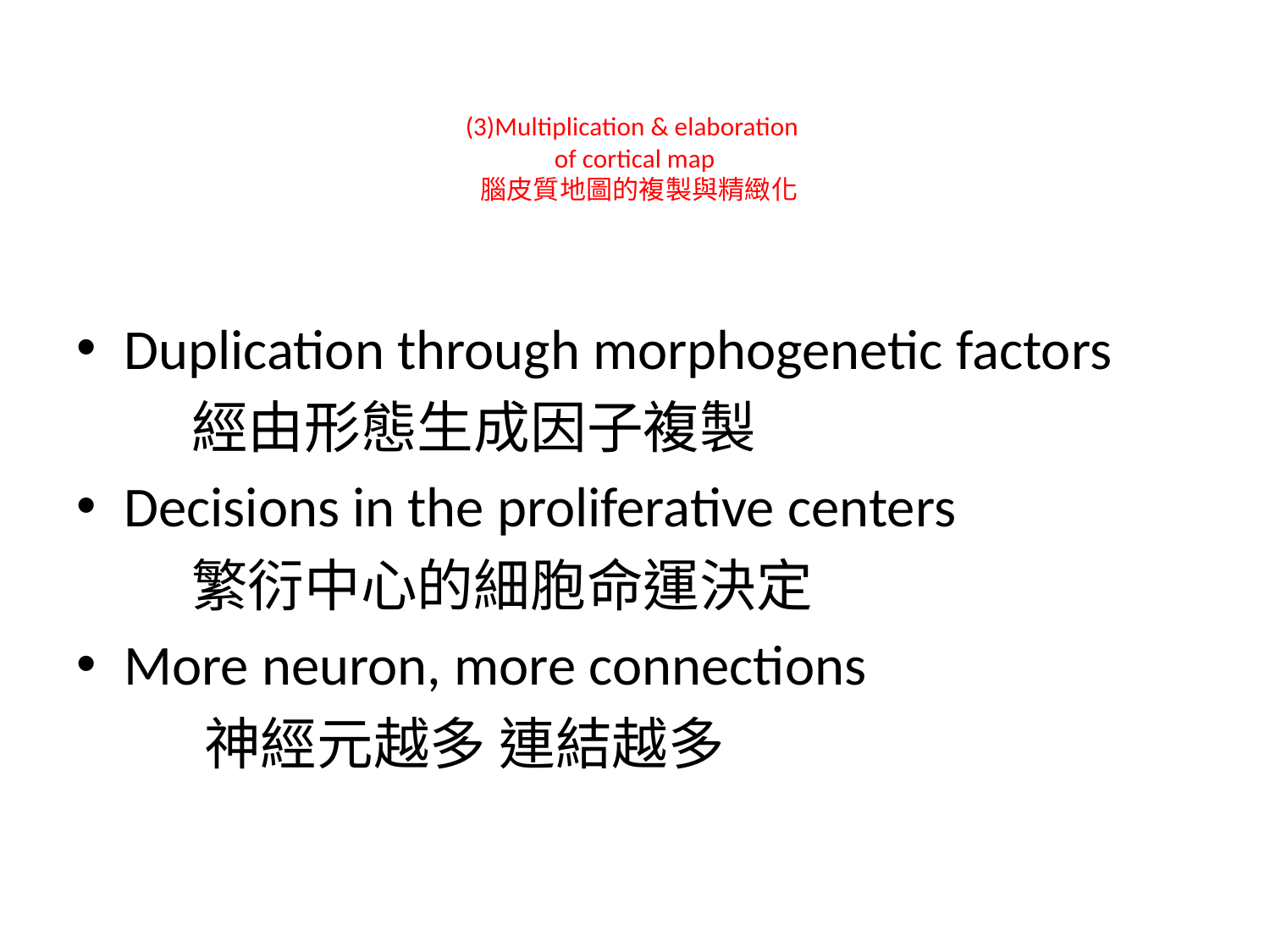

# (3)Multiplication & elaboration of cortical map 腦皮質地圖的複製與精緻化
Duplication through morphogenetic factors
        經由形態生成因子複製
Decisions in the proliferative centers
        繁衍中心的細胞命運決定
More neuron, more connections
         神經元越多 連結越多